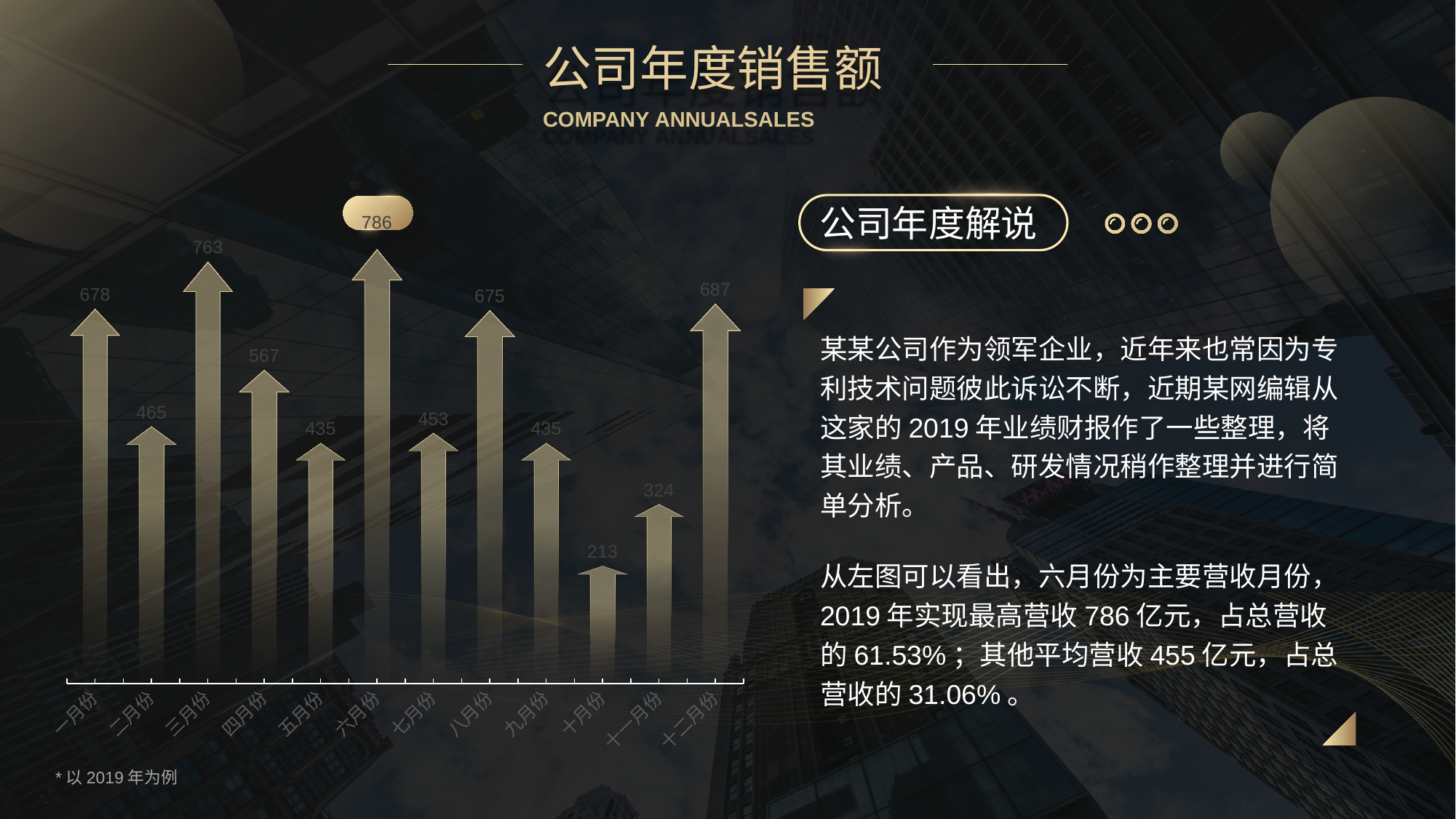

公司年度销售额

COMPANY ANNUALSALES

公司年度解说

### Chart

| Category | 金额（亿元） |
|---|---|
| 一月份 | 678.0 |
| 二月份 | 465.0 |
| 三月份 | 763.0 |
| 四月份 | 567.0 |
| 五月份 | 435.0 |
| 六月份 | 786.0 |
| 七月份 | 453.0 |
| 八月份 | 675.0 |
| 九月份 | 435.0 |
| 十月份 | 213.0 |
| 十一月份 | 324.0 |
| 十二月份 | 687.0 |

某某公司作为领军企业，近年来也常因为专利技术问题彼此诉讼不断，近期某网编辑从这家的2019年业绩财报作了一些整理，将其业绩、产品、研发情况稍作整理并进行简单分析。
从左图可以看出，六月份为主要营收月份，2019年实现最高营收786亿元，占总营收的61.53%；其他平均营收455亿元，占总营收的31.06%。

*以2019年为例